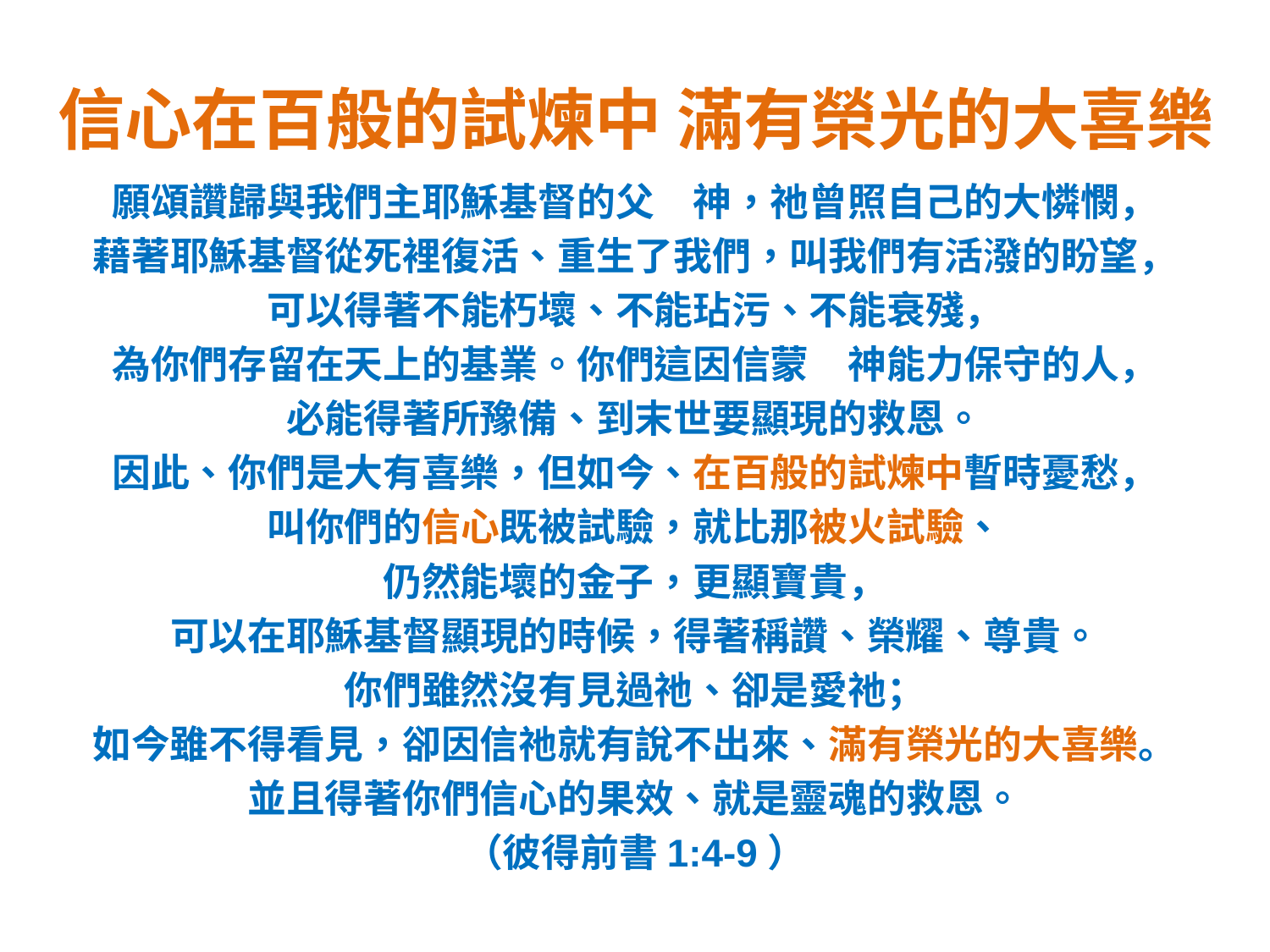

# 信心在百般的試煉中 滿有榮光的大喜樂
願頌讚歸與我們主耶穌基督的父　神，祂曾照自己的大憐憫，
藉著耶穌基督從死裡復活、重生了我們，叫我們有活潑的盼望，
可以得著不能朽壞、不能玷污、不能衰殘，
為你們存留在天上的基業。你們這因信蒙　神能力保守的人，
必能得著所豫備、到末世要顯現的救恩。
因此、你們是大有喜樂，但如今、在百般的試煉中暫時憂愁，
叫你們的信心既被試驗，就比那被火試驗、
仍然能壞的金子，更顯寶貴，
可以在耶穌基督顯現的時候，得著稱讚、榮耀、尊貴。
你們雖然沒有見過祂、卻是愛祂；
如今雖不得看見，卻因信祂就有說不出來、滿有榮光的大喜樂。
並且得著你們信心的果效、就是靈魂的救恩。
（彼得前書1:4-9）